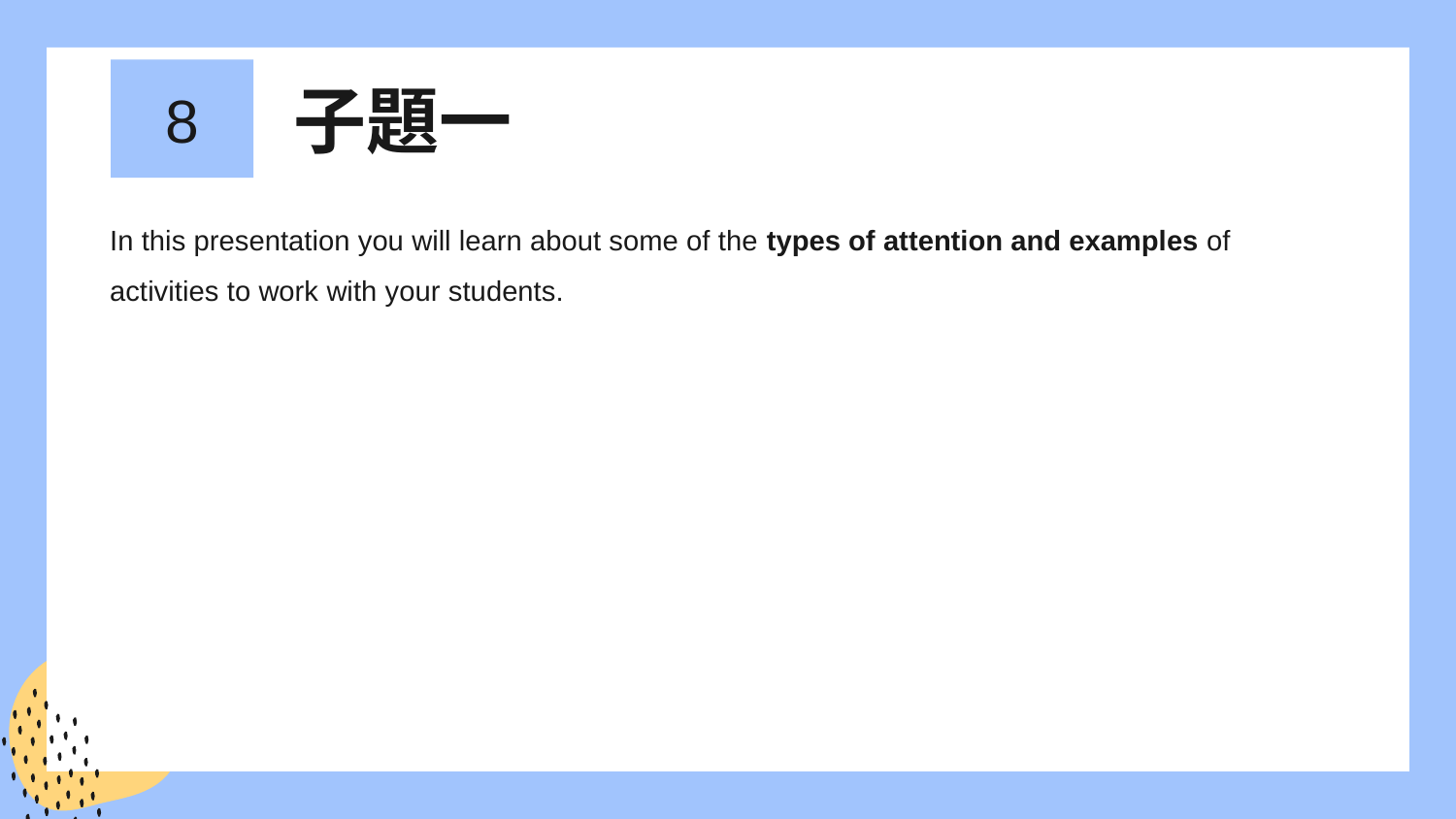

8
子題一
In this presentation you will learn about some of the types of attention and examples of activities to work with your students.